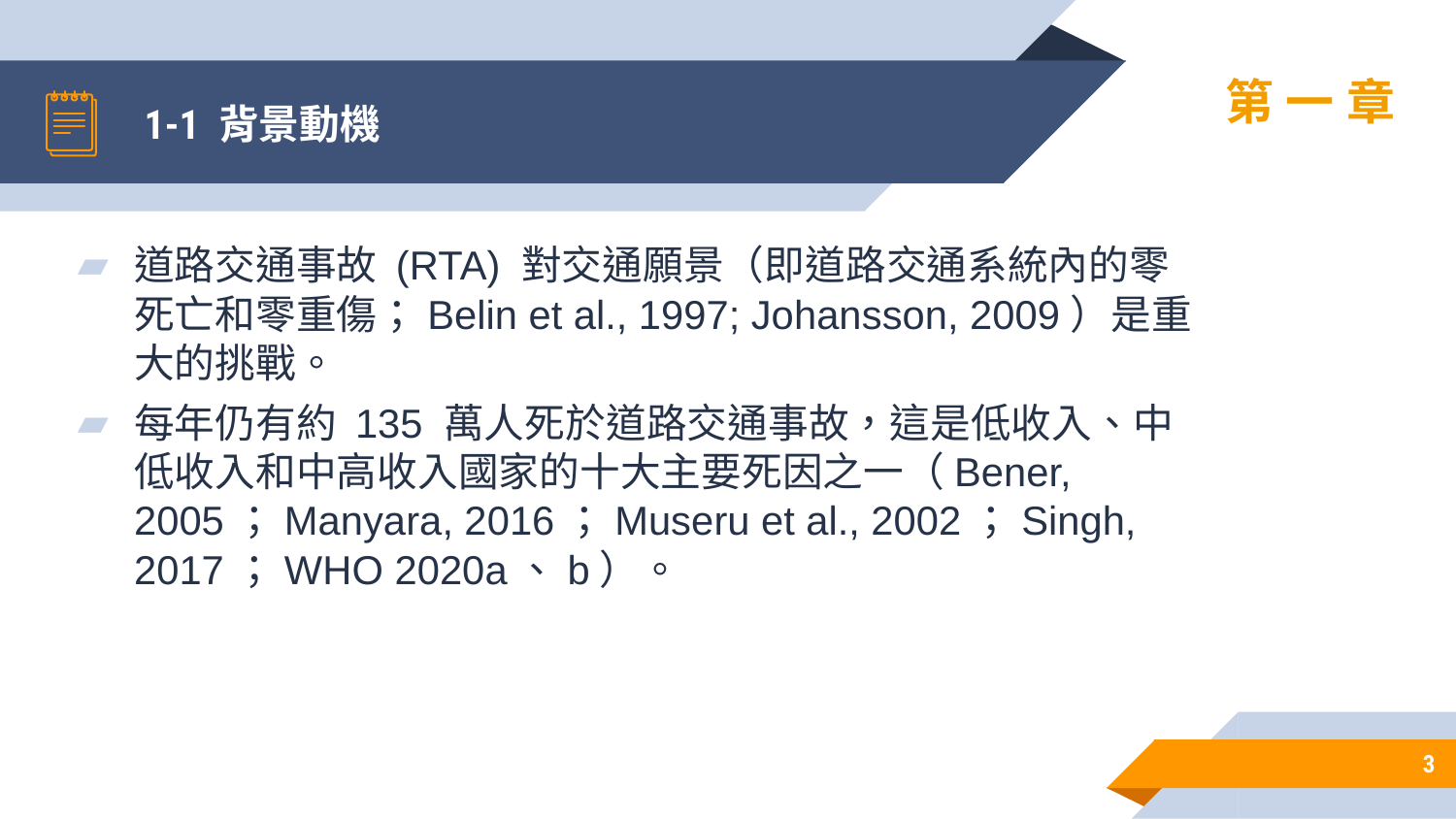

# 1-1 背景動機
第一章

道路交通事故 (RTA) 對交通願景（即道路交通系統內的零死亡和零重傷；Belin et al., 1997; Johansson, 2009）是重大的挑戰。
每年仍有約 135 萬人死於道路交通事故，這是低收入、中低收入和中高收入國家的十大主要死因之一（Bener, 2005；Manyara, 2016；Museru et al., 2002；Singh, 2017；WHO 2020a、b）。
3